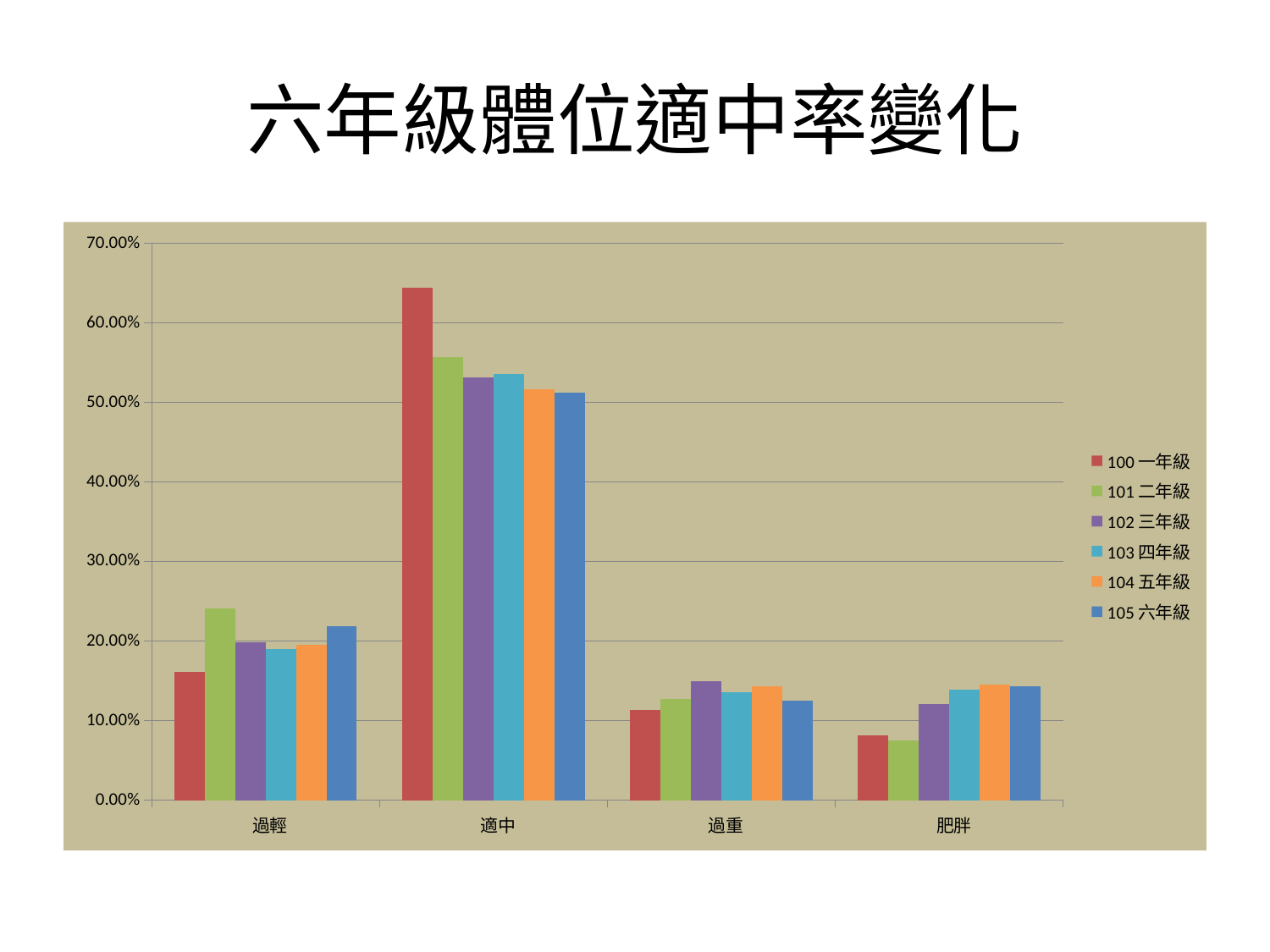

# 六年級體位適中率變化

### Chart

| Category |  |  |  |  |  |  |
|---|---|---|---|---|---|---|
|  | 0.16106194690265488 | 0.24107142857142858 | 0.19793459552495696 | 0.18959731543624161 | 0.195 | 0.21911037891268534 |
|  | 0.6442477876106195 | 0.5571428571428572 | 0.53184165232358 | 0.535234899328859 | 0.5166666666666667 | 0.5123558484349259 |
|  | 0.11327433628318584 | 0.12678571428571428 | 0.14974182444061962 | 0.13590604026845637 | 0.14333333333333334 | 0.12520593080724876 |
|  | 0.08141592920353982 | 0.075 | 0.12048192771084337 | 0.13926174496644295 | 0.145 | 0.14332784184514002 |